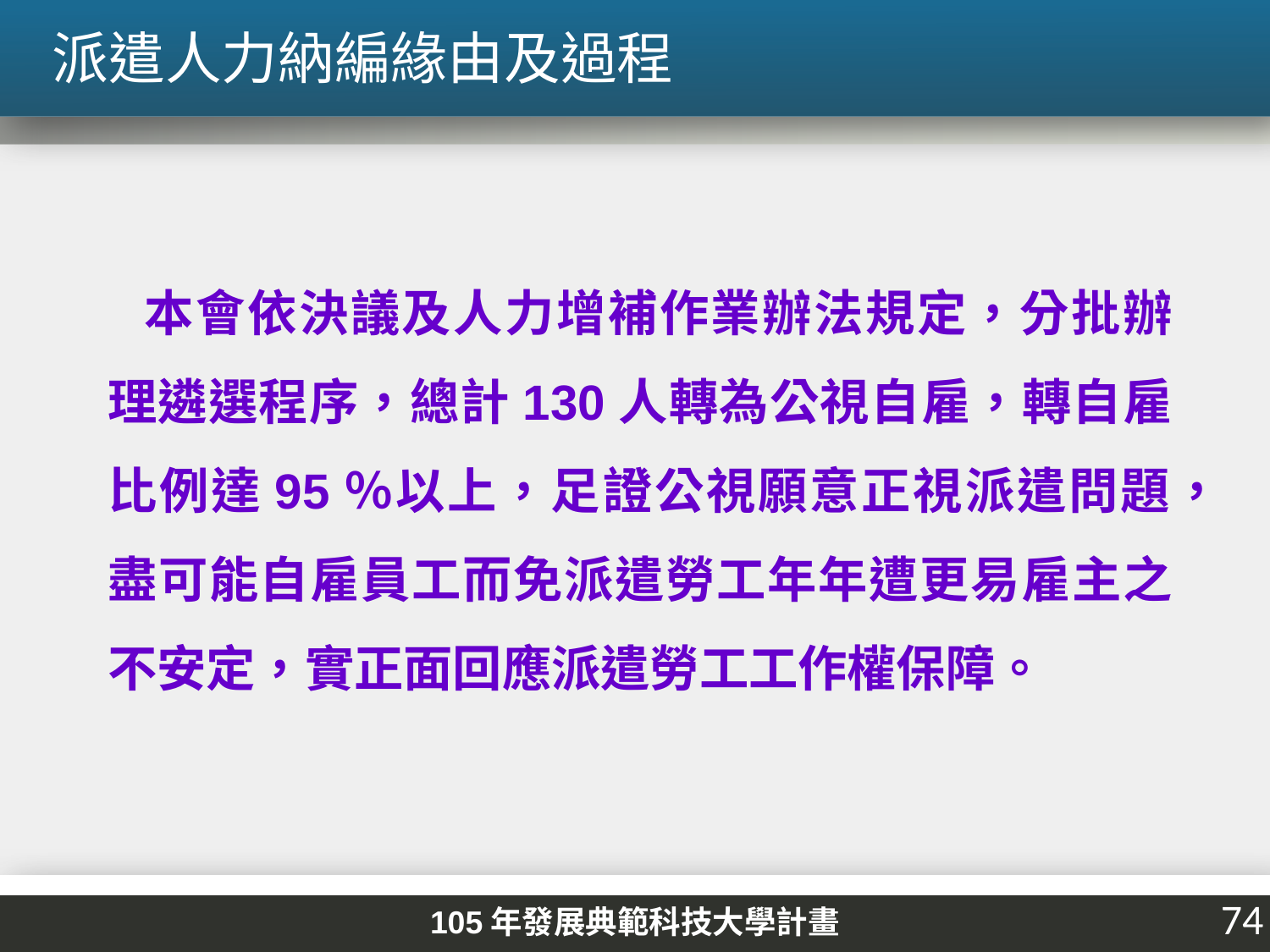

派遣人力納編緣由及過程

本會依決議及人力增補作業辦法規定，分批辦理遴選程序，總計130人轉為公視自雇，轉自雇比例達95％以上，足證公視願意正視派遣問題，盡可能自雇員工而免派遣勞工年年遭更易雇主之不安定，實正面回應派遣勞工工作權保障。